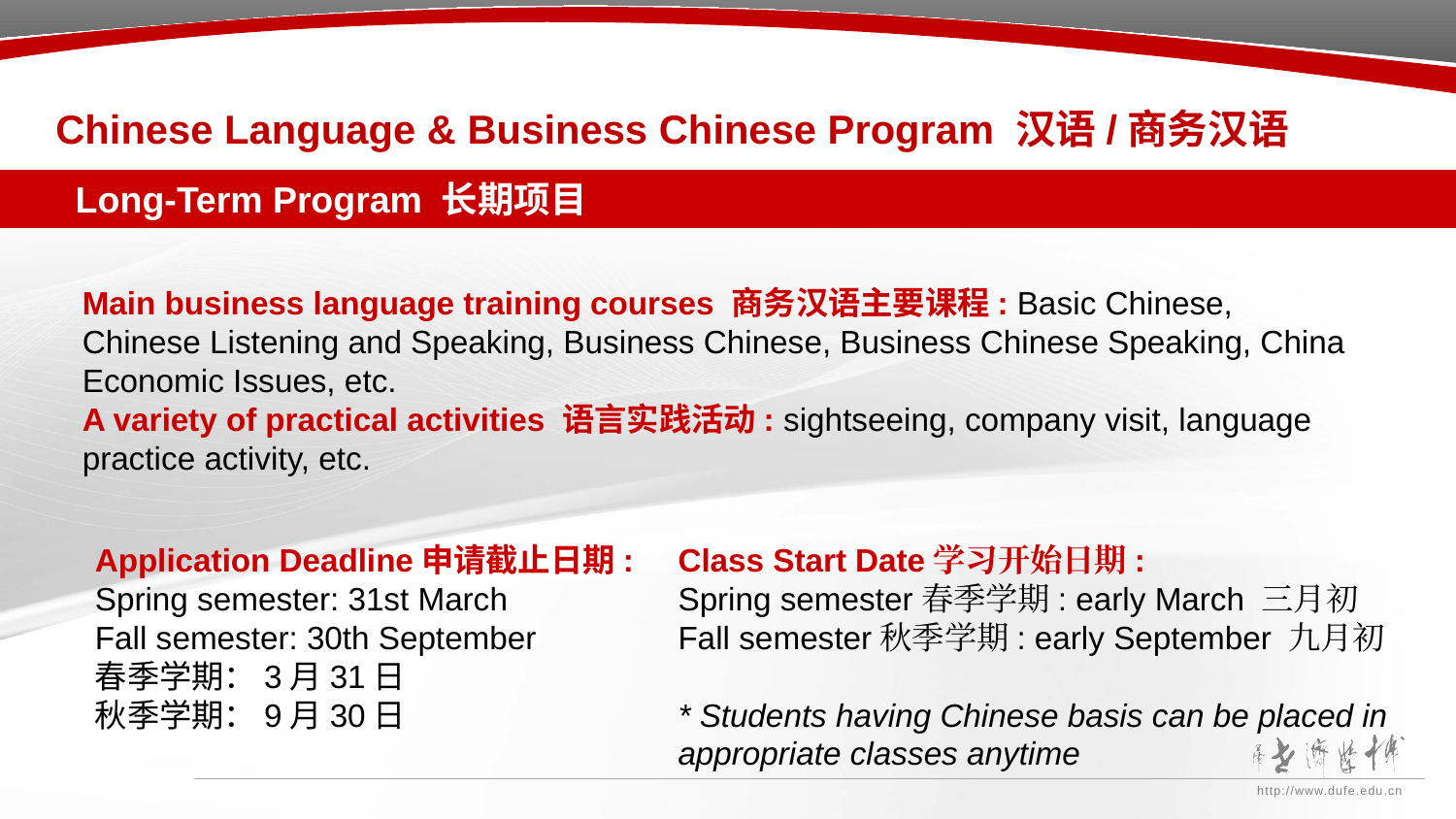

Chinese Language & Business Chinese Program 汉语/商务汉语
      Long-Term Program 长期项目

Main business language training courses 商务汉语主要课程: Basic Chinese, Chinese Listening and Speaking, Business Chinese, Business Chinese Speaking, China Economic Issues, etc.
A variety of practical activities 语言实践活动: sightseeing, company visit, language practice activity, etc.
Application Deadline申请截止日期:
Spring semester: 31st March
Fall semester: 30th September
春季学期：3月31日
秋季学期：9月30日
Class Start Date学习开始日期:
Spring semester春季学期: early March 三月初
Fall semester秋季学期: early September 九月初

* Students having Chinese basis can be placed in appropriate classes anytime